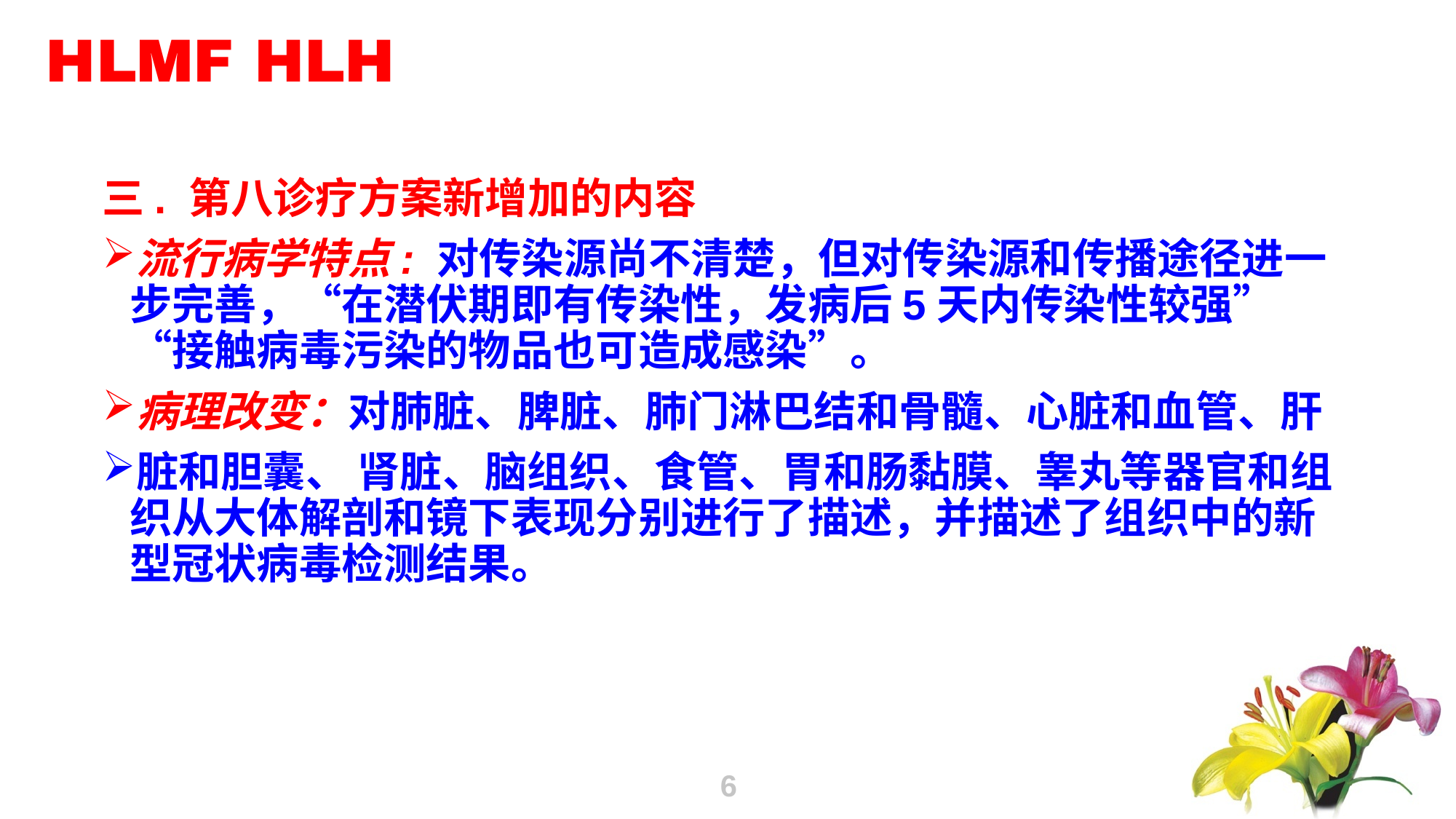

三. 第八诊疗方案新增加的内容
流行病学特点: 对传染源尚不清楚，但对传染源和传播途径进一步完善，“在潜伏期即有传染性，发病后5天内传染性较强”“接触病毒污染的物品也可造成感染”。
病理改变：对肺脏、脾脏、肺门淋巴结和骨髓、心脏和血管、肝
脏和胆囊、 肾脏、脑组织、食管、胃和肠黏膜、睾丸等器官和组织从大体解剖和镜下表现分别进行了描述，并描述了组织中的新型冠状病毒检测结果。

6